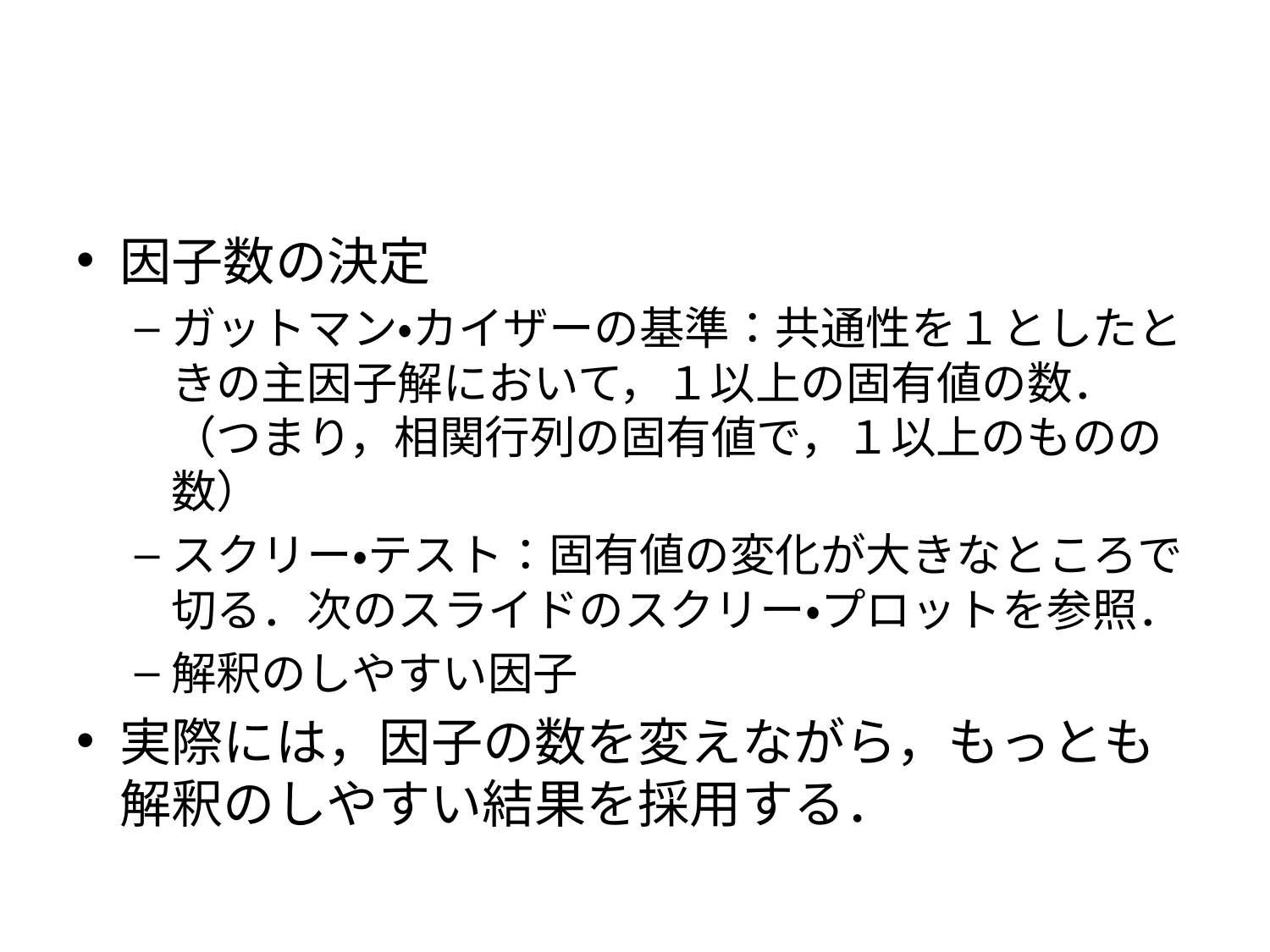

#
因子数の決定
ガットマン・カイザーの基準：共通性を１としたときの主因子解において，１以上の固有値の数．（つまり，相関行列の固有値で，１以上のものの数）
スクリー・テスト：固有値の変化が大きなところで切る．次のスライドのスクリー・プロットを参照．
解釈のしやすい因子
実際には，因子の数を変えながら，もっとも解釈のしやすい結果を採用する．